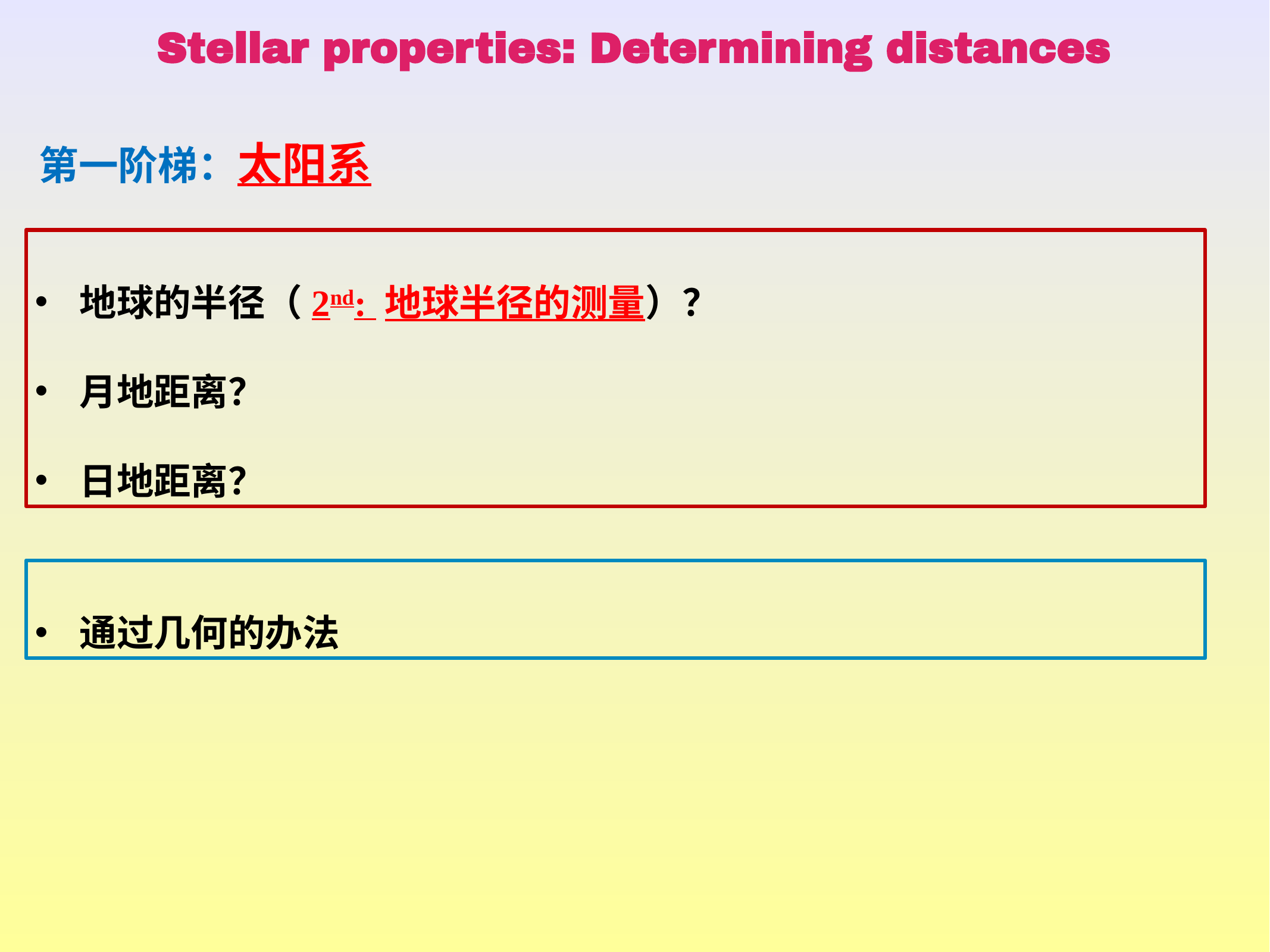

Stellar properties: Determining distances
第一阶梯：太阳系
地球的半径（2nd: 地球半径的测量）？
月地距离？
日地距离？
通过几何的办法